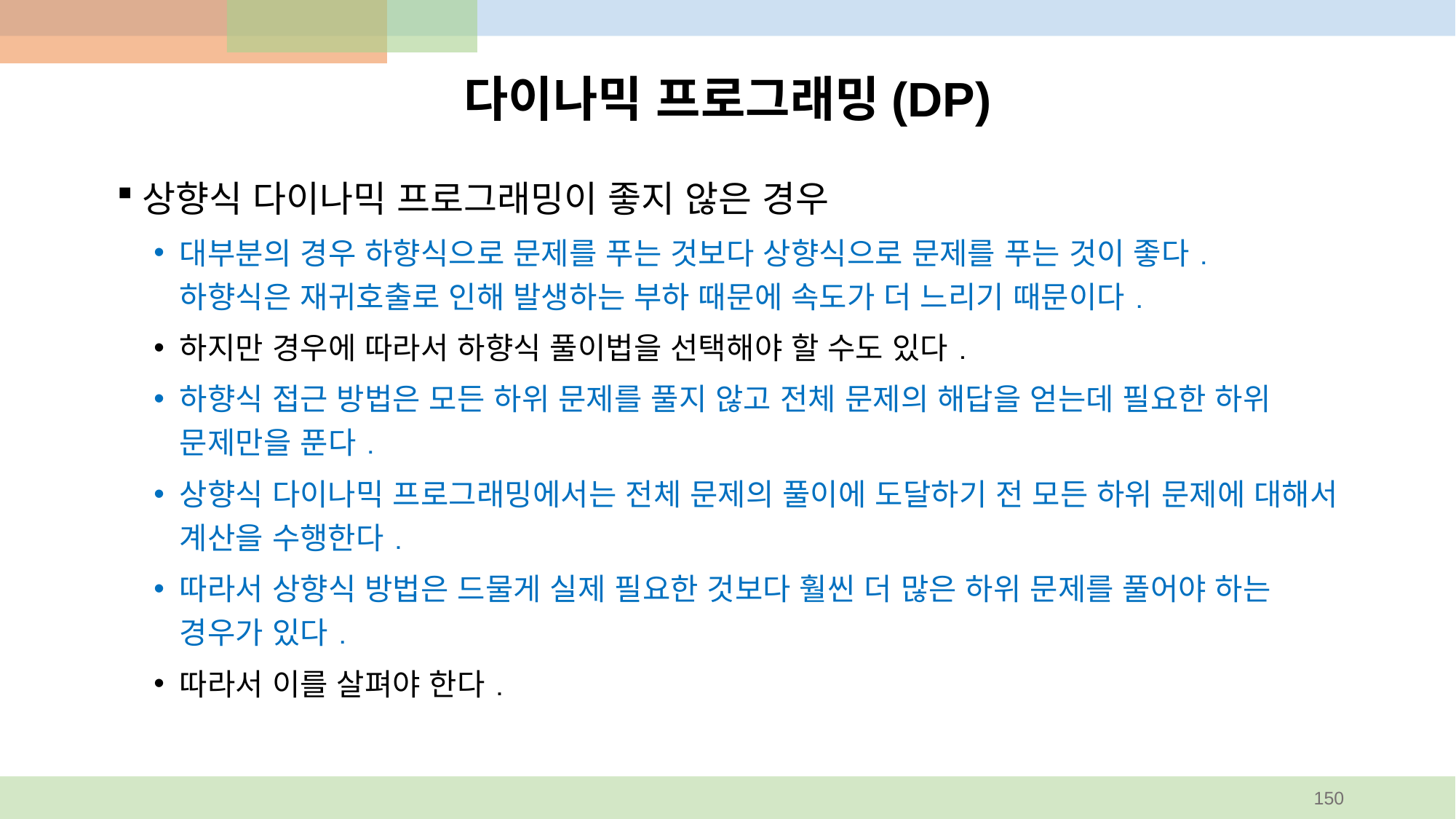

# 다이나믹 프로그래밍(DP)
상향식 다이나믹 프로그래밍이 좋지 않은 경우
대부분의 경우 하향식으로 문제를 푸는 것보다 상향식으로 문제를 푸는 것이 좋다. 하향식은 재귀호출로 인해 발생하는 부하 때문에 속도가 더 느리기 때문이다.
하지만 경우에 따라서 하향식 풀이법을 선택해야 할 수도 있다.
하향식 접근 방법은 모든 하위 문제를 풀지 않고 전체 문제의 해답을 얻는데 필요한 하위 문제만을 푼다.
상향식 다이나믹 프로그래밍에서는 전체 문제의 풀이에 도달하기 전 모든 하위 문제에 대해서 계산을 수행한다.
따라서 상향식 방법은 드물게 실제 필요한 것보다 훨씬 더 많은 하위 문제를 풀어야 하는 경우가 있다.
따라서 이를 살펴야 한다.
150